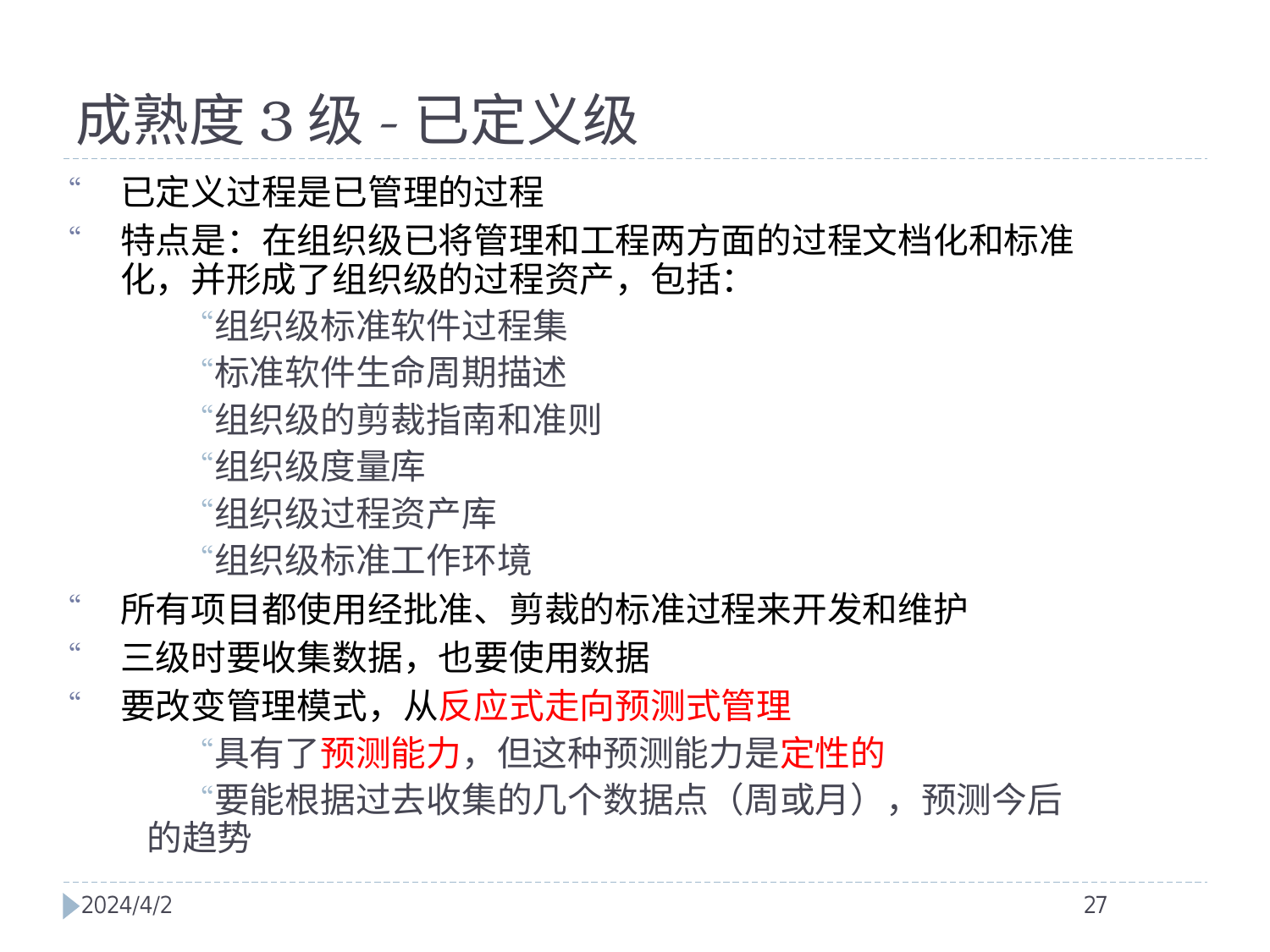

成熟度3级-已定义级
已定义过程是已管理的过程
特点是：在组织级已将管理和工程两方面的过程文档化和标准化，并形成了组织级的过程资产，包括：
组织级标准软件过程集
标准软件生命周期描述
组织级的剪裁指南和准则
组织级度量库
组织级过程资产库
组织级标准工作环境
所有项目都使用经批准、剪裁的标准过程来开发和维护
三级时要收集数据，也要使用数据
要改变管理模式，从反应式走向预测式管理
具有了预测能力，但这种预测能力是定性的
要能根据过去收集的几个数据点（周或月），预测今后的趋势
2024/4/2
27